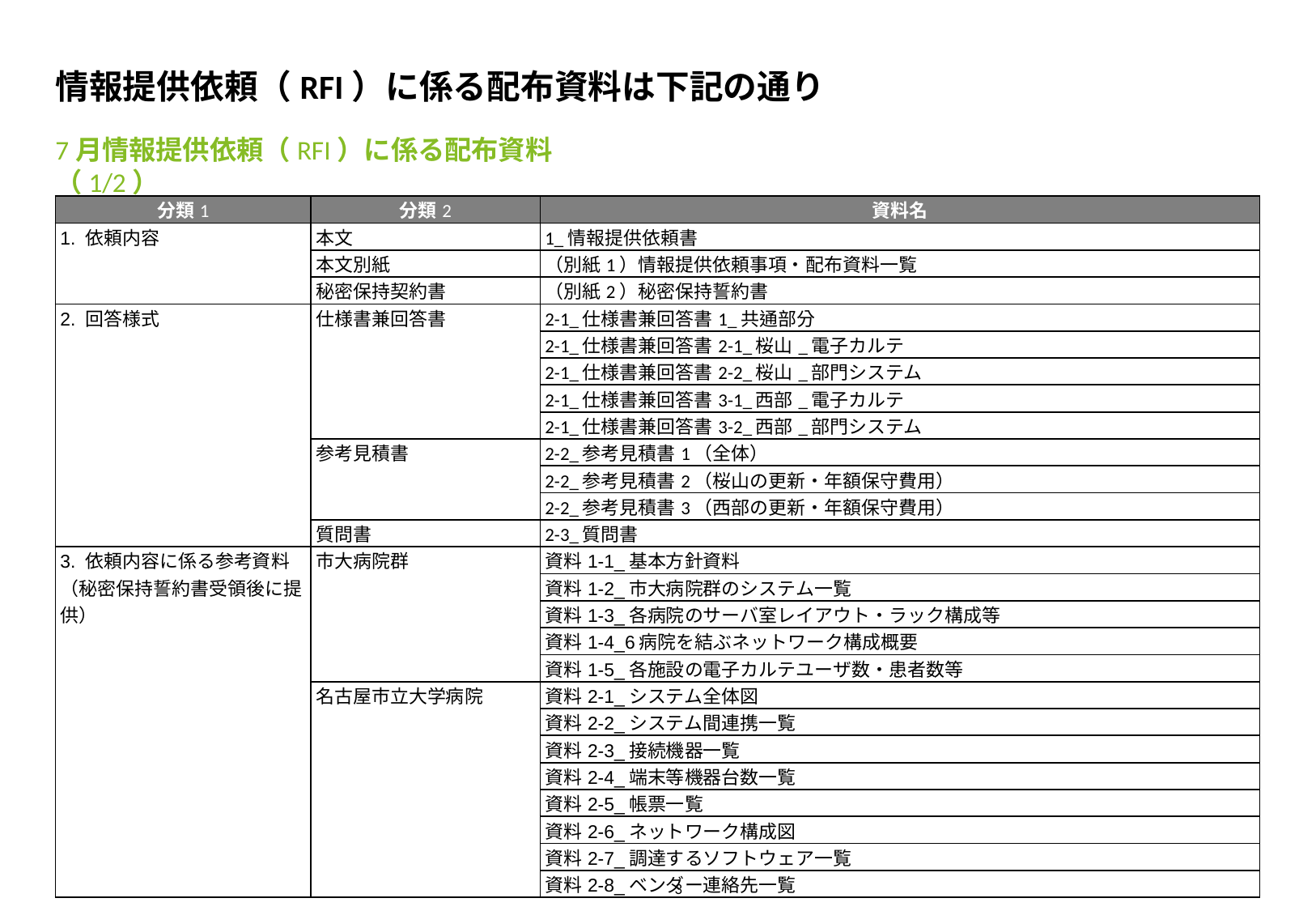

# 情報提供依頼（RFI）に係る配布資料は下記の通り
7月情報提供依頼（RFI）に係る配布資料（1/2）
| 分類1 | 分類2 | 資料名 |
| --- | --- | --- |
| 1. 依頼内容 | 本文 | 1\_情報提供依頼書 |
|  | 本文別紙 | （別紙1）情報提供依頼事項・配布資料一覧 |
|  | 秘密保持契約書 | （別紙2）秘密保持誓約書 |
| 2. 回答様式 | 仕様書兼回答書 | 2-1\_仕様書兼回答書1\_共通部分 |
|  |  | 2-1\_仕様書兼回答書2-1\_桜山\_電子カルテ |
|  |  | 2-1\_仕様書兼回答書2-2\_桜山\_部門システム |
|  |  | 2-1\_仕様書兼回答書3-1\_西部\_電子カルテ |
|  |  | 2-1\_仕様書兼回答書3-2\_西部\_部門システム |
|  | 参考見積書 | 2-2\_参考見積書1（全体） |
|  |  | 2-2\_参考見積書2（桜山の更新・年額保守費用） |
|  |  | 2-2\_参考見積書3（西部の更新・年額保守費用） |
|  | 質問書 | 2-3\_質問書 |
| 3. 依頼内容に係る参考資料 （秘密保持誓約書受領後に提供） | 市大病院群 | 資料1-1\_基本方針資料 |
|  |  | 資料1-2\_市大病院群のシステム一覧 |
|  |  | 資料1-3\_各病院のサーバ室レイアウト・ラック構成等 |
|  |  | 資料1-4\_6病院を結ぶネットワーク構成概要 |
|  |  | 資料1-5\_各施設の電子カルテユーザ数・患者数等 |
|  | 名古屋市立大学病院 | 資料2-1\_システム全体図 |
|  |  | 資料2-2\_システム間連携一覧 |
|  |  | 資料2-3\_接続機器一覧 |
|  |  | 資料2-4\_端末等機器台数一覧 |
|  |  | 資料2-5\_帳票一覧 |
|  |  | 資料2-6\_ネットワーク構成図 |
|  |  | 資料2-7\_調達するソフトウェア一覧 |
|  |  | 資料2-8\_ベンダー連絡先一覧 |
3